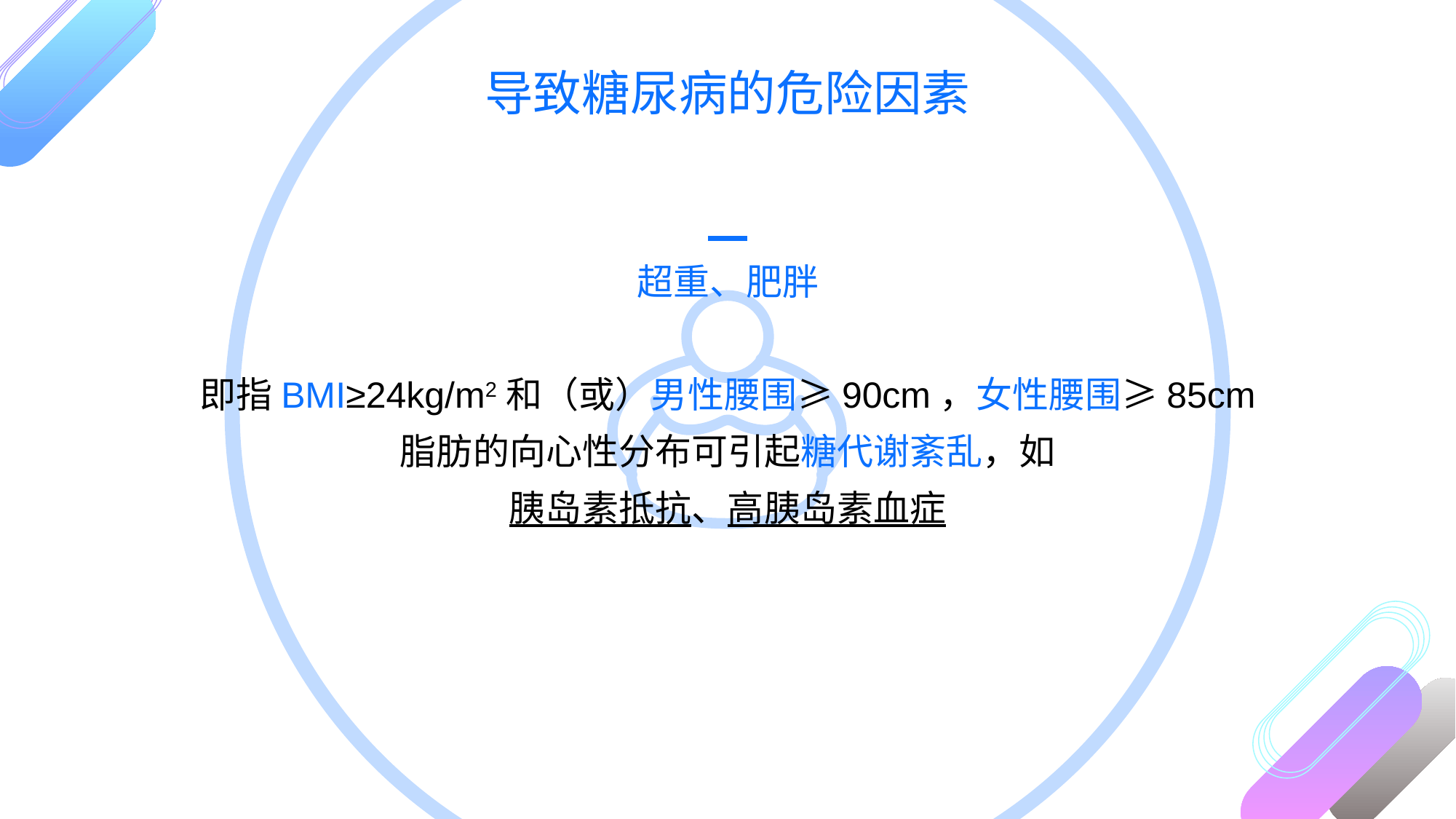

1
导致糖尿病的危险因素
超重、肥胖

即指BMI≥24kg/m2和（或）男性腰围≥90cm，女性腰围≥85cm
脂肪的向心性分布可引起糖代谢紊乱，如
胰岛素抵抗、高胰岛素血症